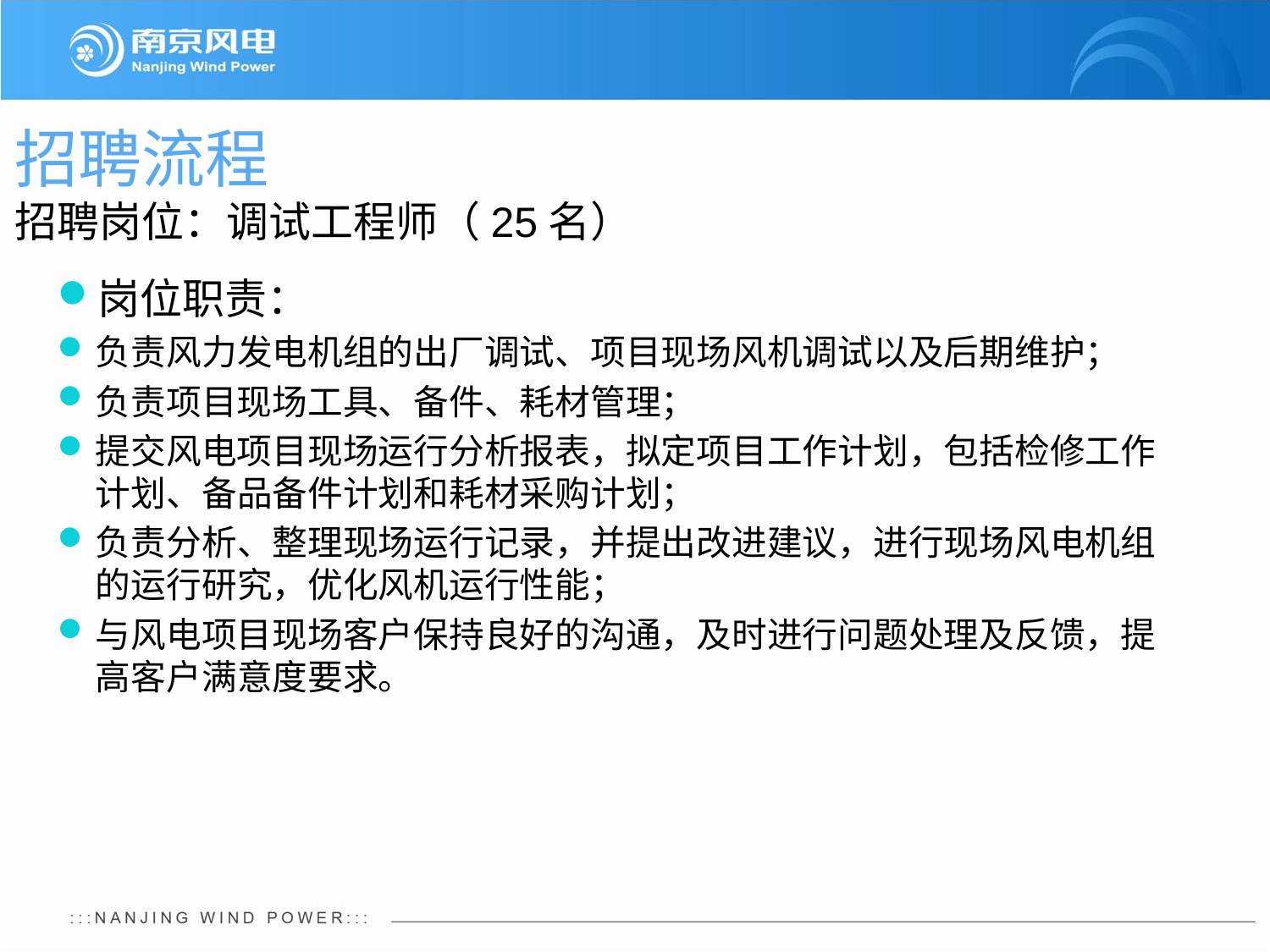

# 招聘流程 招聘岗位：调试工程师（25名）
岗位职责：
负责风力发电机组的出厂调试、项目现场风机调试以及后期维护；
负责项目现场工具、备件、耗材管理；
提交风电项目现场运行分析报表，拟定项目工作计划，包括检修工作计划、备品备件计划和耗材采购计划；
负责分析、整理现场运行记录，并提出改进建议，进行现场风电机组的运行研究，优化风机运行性能；
与风电项目现场客户保持良好的沟通，及时进行问题处理及反馈，提高客户满意度要求。